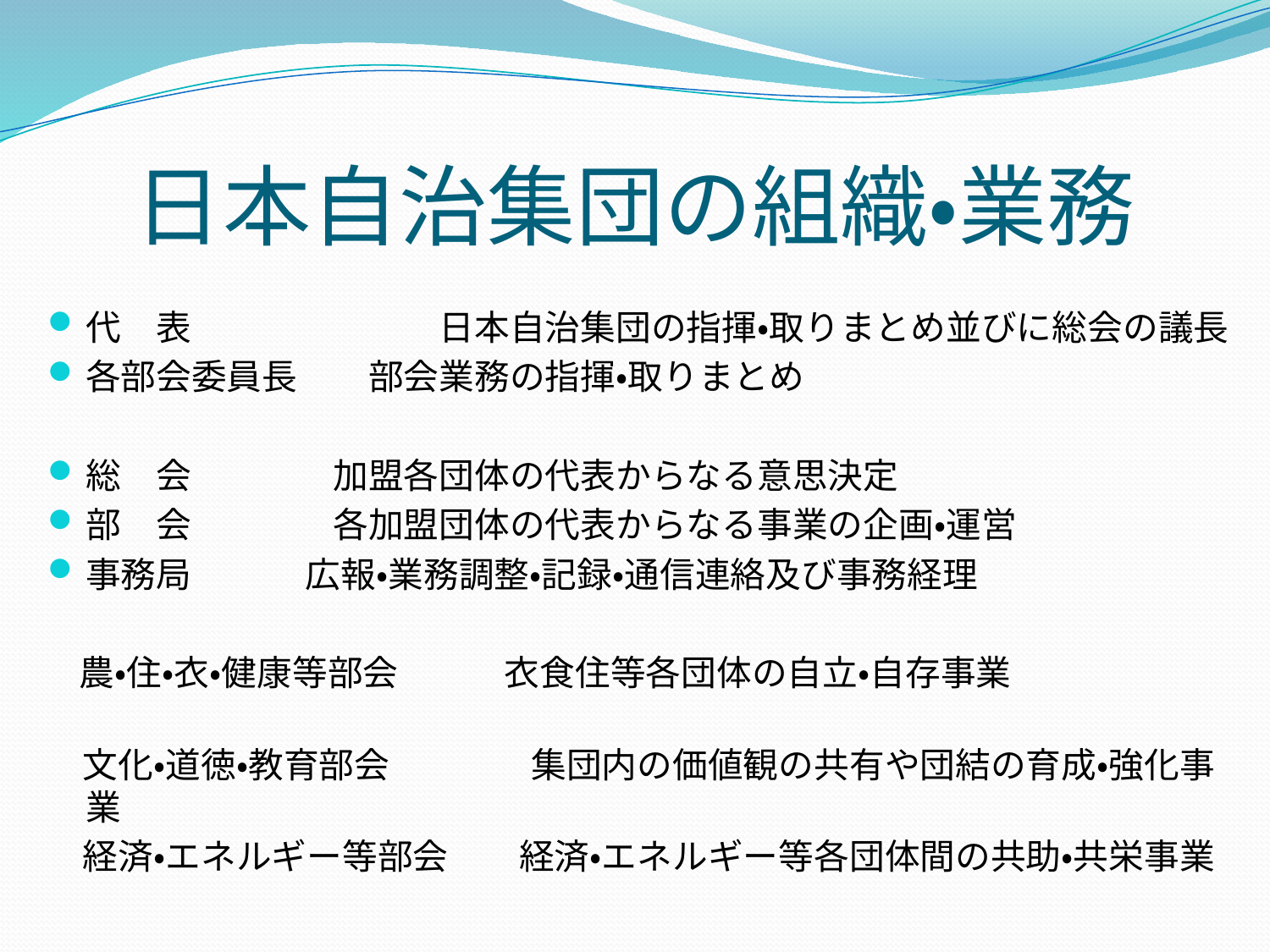

# 日本自治集団の組織・業務
代　表　　　　　　　日本自治集団の指揮・取りまとめ並びに総会の議長
各部会委員長　　部会業務の指揮・取りまとめ

総　会　　　　加盟各団体の代表からなる意思決定
部　会　　　　各加盟団体の代表からなる事業の企画・運営
事務局　　 　広報・業務調整・記録・通信連絡及び事務経理

   農・住・衣・健康等部会　　　衣食住等各団体の自立・自存事業
　文化・道徳・教育部会　　　　集団内の価値観の共有や団結の育成・強化事業
　経済・エネルギー等部会　　経済・エネルギー等各団体間の共助・共栄事業